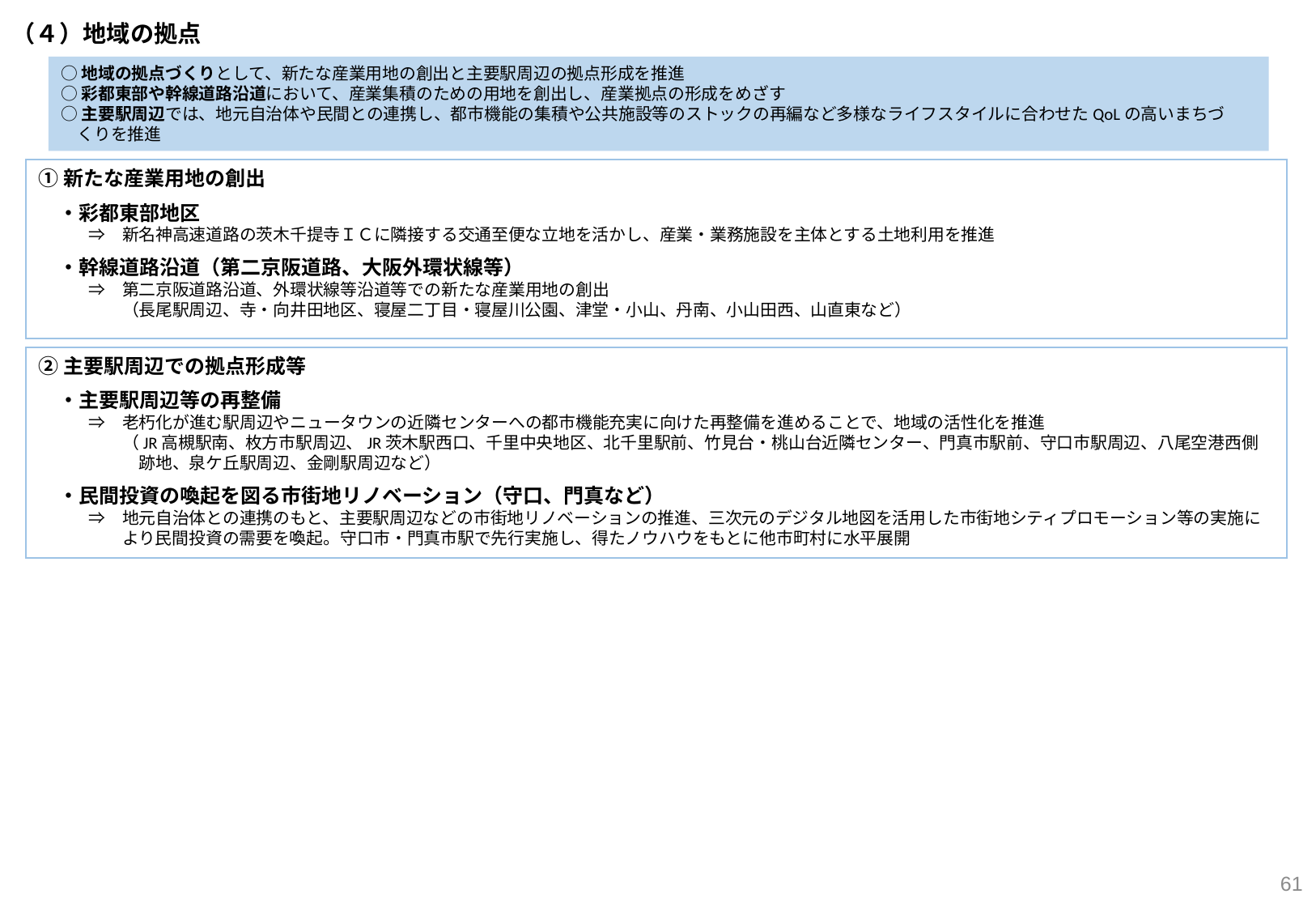

（４）地域の拠点
○地域の拠点づくりとして、新たな産業用地の創出と主要駅周辺の拠点形成を推進
○彩都東部や幹線道路沿道において、産業集積のための用地を創出し、産業拠点の形成をめざす
○主要駅周辺では、地元自治体や民間との連携し、都市機能の集積や公共施設等のストックの再編など多様なライフスタイルに合わせたQoLの高いまちづ
　くりを推進
①新たな産業用地の創出
　・彩都東部地区
　　　⇒　新名神高速道路の茨木千提寺ＩＣに隣接する交通至便な立地を活かし、産業・業務施設を主体とする土地利用を推進
　・幹線道路沿道（第二京阪道路、大阪外環状線等）
　　　⇒　第二京阪道路沿道、外環状線等沿道等での新たな産業用地の創出
　　　　　（長尾駅周辺、寺・向井田地区、寝屋二丁目・寝屋川公園、津堂・小山、丹南、小山田西、山直東など）
②主要駅周辺での拠点形成等
　・主要駅周辺等の再整備
　　　⇒　老朽化が進む駅周辺やニュータウンの近隣センターへの都市機能充実に向けた再整備を進めることで、地域の活性化を推進
　　　　　（JR高槻駅南、枚方市駅周辺、JR茨木駅西口、千里中央地区、北千里駅前、竹見台・桃山台近隣センター、門真市駅前、守口市駅周辺、八尾空港西側
　　　　　　跡地、泉ケ丘駅周辺、金剛駅周辺など）
　・民間投資の喚起を図る市街地リノベーション（守口、門真など）
　　　⇒　地元自治体との連携のもと、主要駅周辺などの市街地リノベーションの推進、三次元のデジタル地図を活用した市街地シティプロモーション等の実施に
　　　　　より民間投資の需要を喚起。守口市・門真市駅で先行実施し、得たノウハウをもとに他市町村に水平展開

61